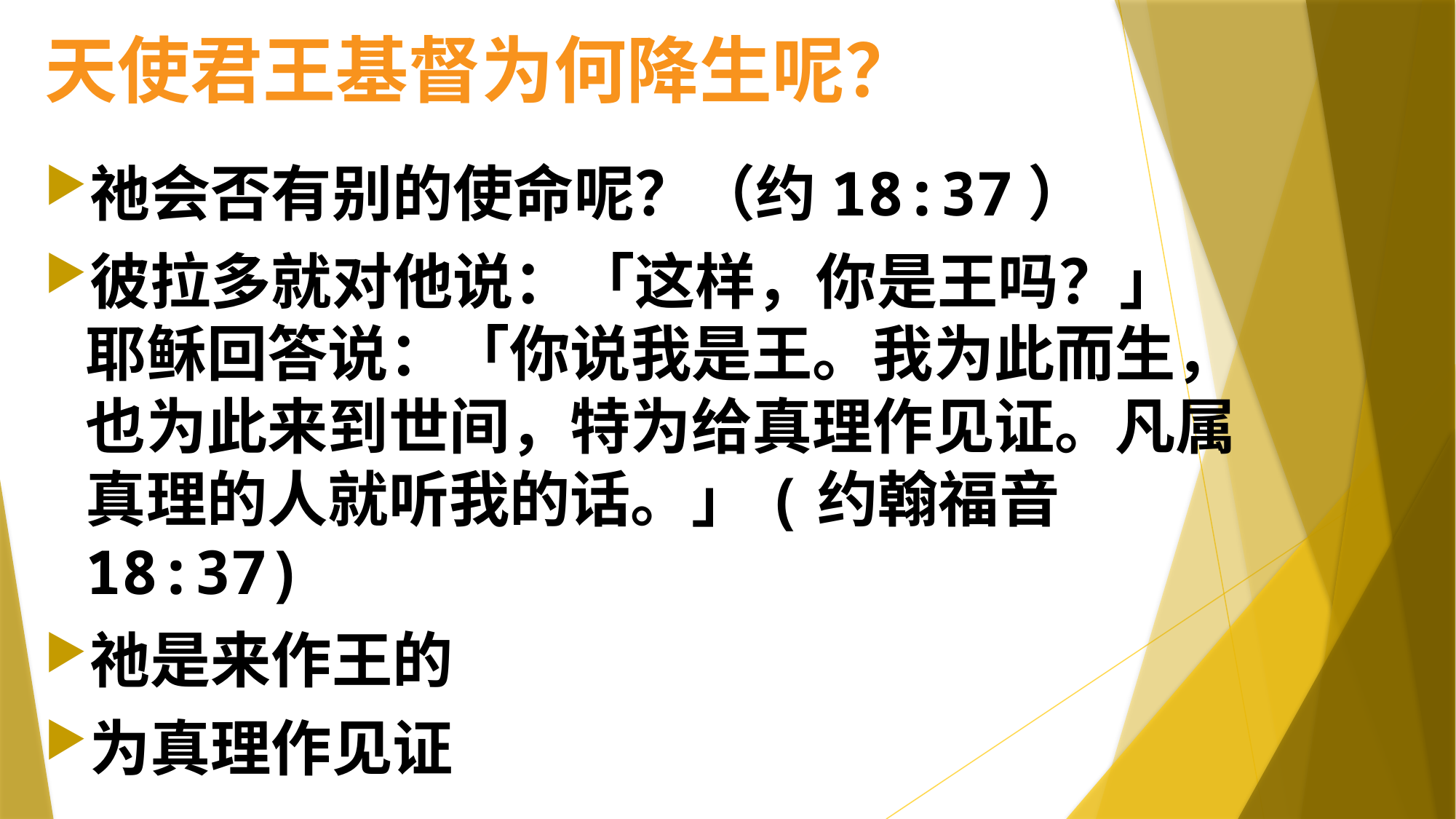

# 天使君王基督为何降生呢？
祂会否有别的使命呢？（约18:37）
彼拉多就对他说：「这样，你是王吗？」 耶稣回答说：「你说我是王。我为此而生，也为此来到世间，特为给真理作见证。凡属真理的人就听我的话。」(约翰福音 18:37)
祂是来作王的
为真理作见证